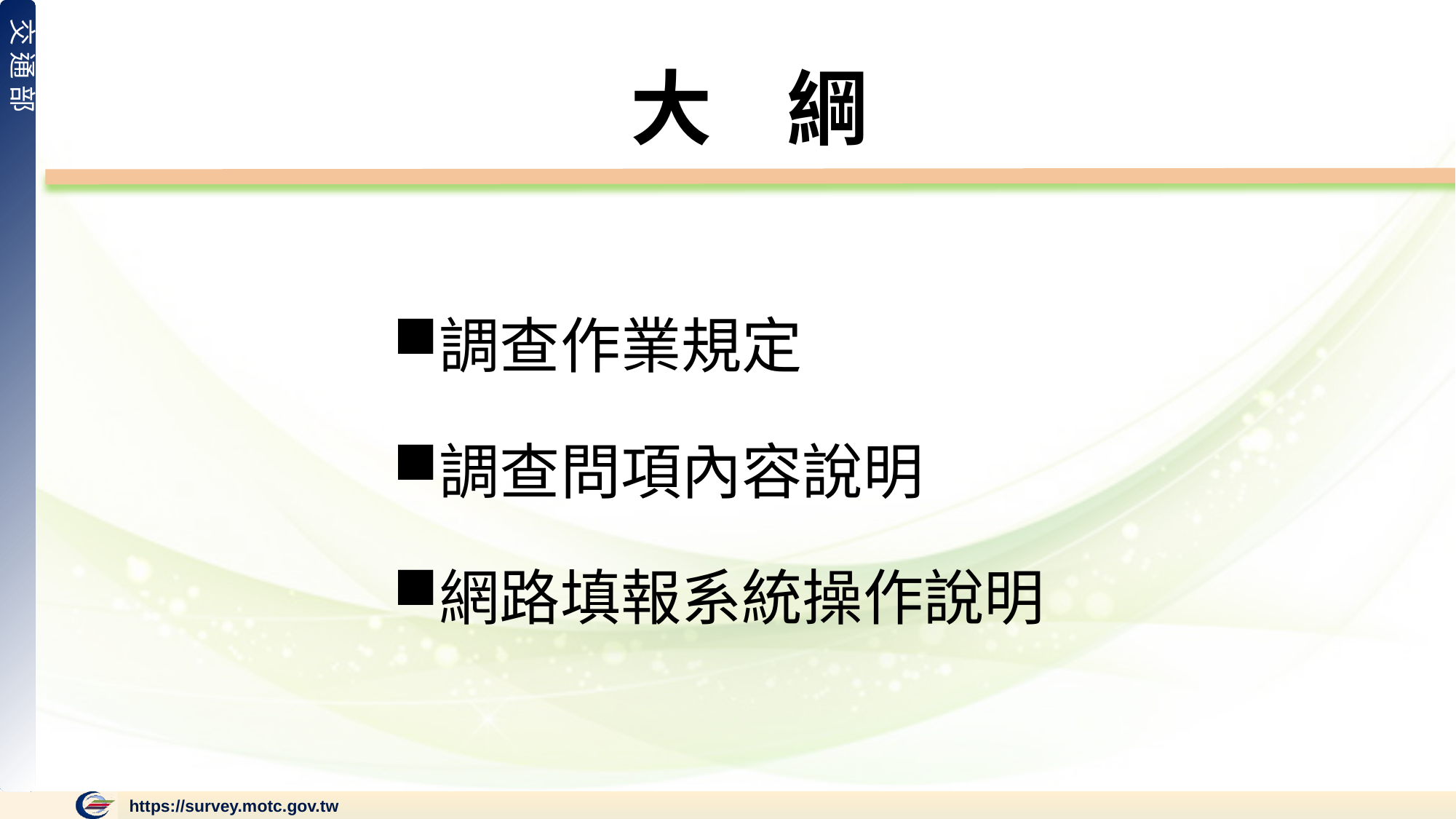

大    綱

調查作業規定
調查問項內容說明
網路填報系統操作說明

https://survey.motc.gov.tw
3